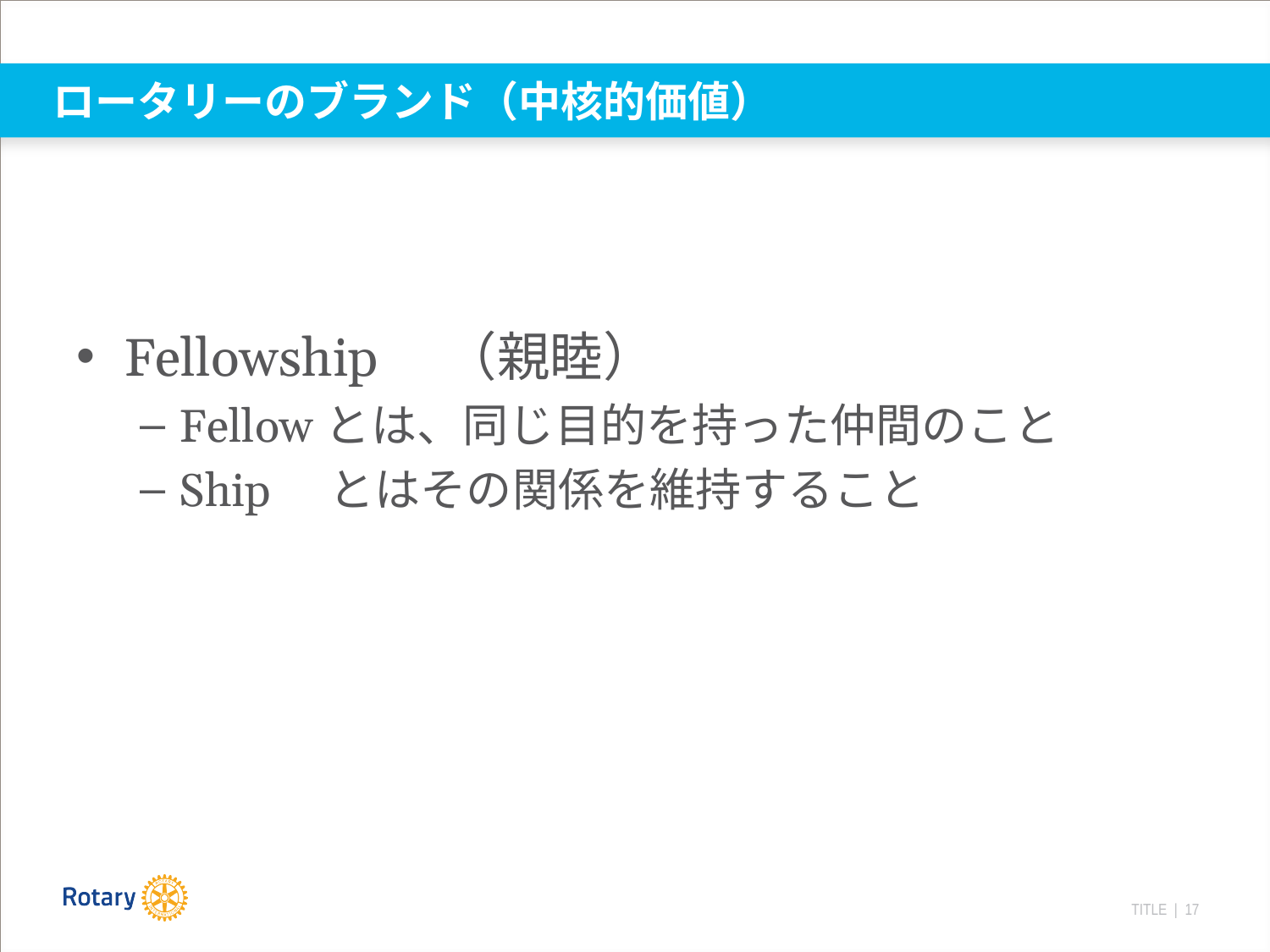

# ロータリーのブランド（中核的価値）

Fellowship　（親睦）
Fellowとは、同じ目的を持った仲間のこと
Ship　とはその関係を維持すること